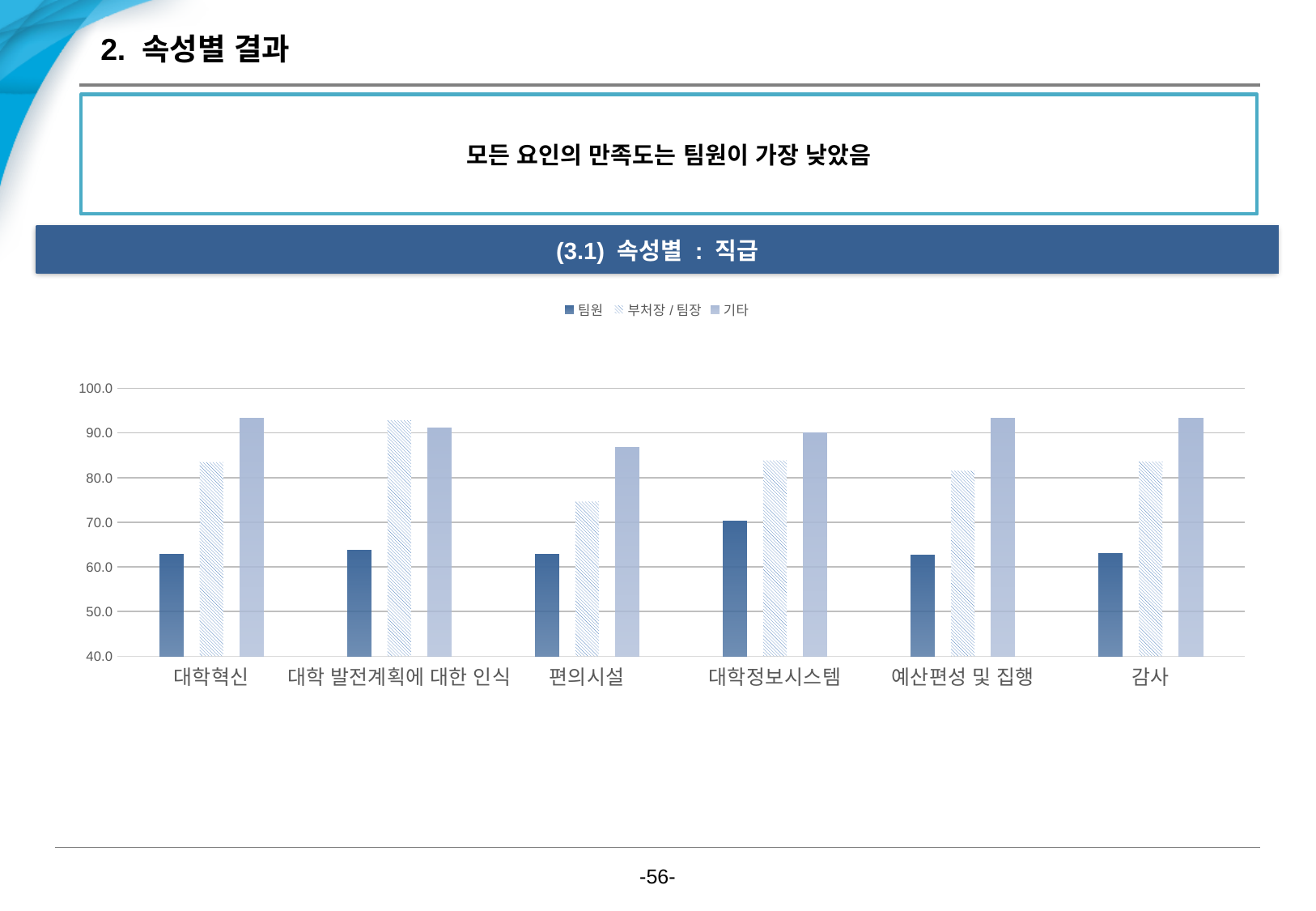

# 2. 속성별 결과

모든 요인의 만족도는 팀원이 가장 낮았음
(3.1) 속성별 : 직급

### Chart

| Category | 팀원  | 부처장/팀장 | 기타 |
|---|---|---|---|
| 대학혁신 | 62.78688524590164 | 83.46153846153847 | 93.33333333333333 |
| 대학 발전계획에 대한 인식 | 63.71584699409837 | 92.82051281999999 | 91.11111111000001 |
| 편의시설 | 62.78688524590164 | 74.61538461538461 | 86.66666666666667 |
| 대학정보시스템 | 70.24590163934427 | 83.84615384615384 | 90.0 |
| 예산편성 및 집행 | 62.62295081967214 | 81.53846153769231 | 93.33333333333333 |
| 감사 | 62.95081967180329 | 83.58974358923076 | 93.33333333333333 |
-56-